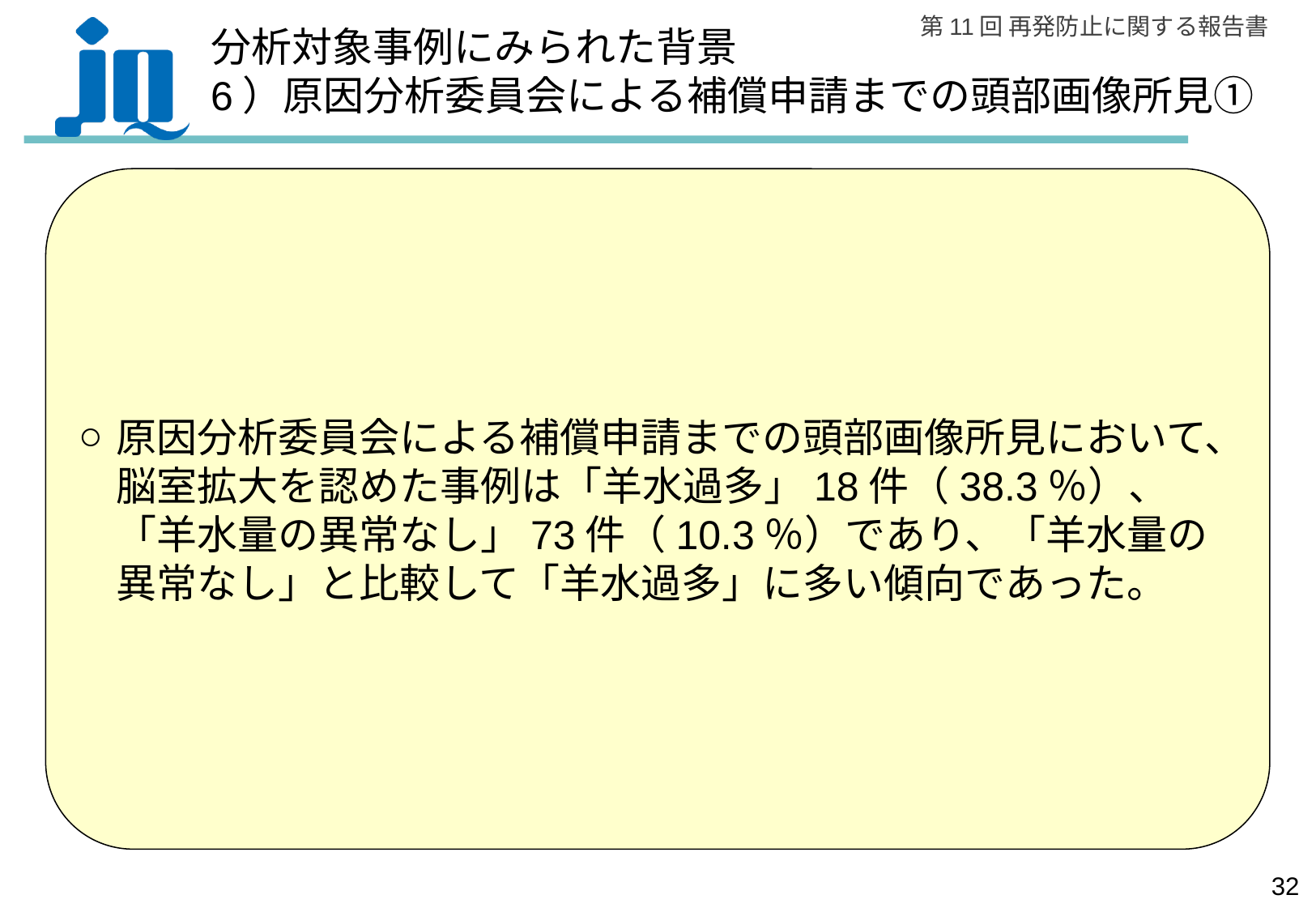

分析対象事例にみられた背景
6）原因分析委員会による補償申請までの頭部画像所見①
原因分析委員会による補償申請までの頭部画像所見において、脳室拡大を認めた事例は「羊水過多」18件（38.3％）、「羊水量の異常なし」73件（10.3％）であり、「羊水量の異常なし」と比較して「羊水過多」に多い傾向であった。
32